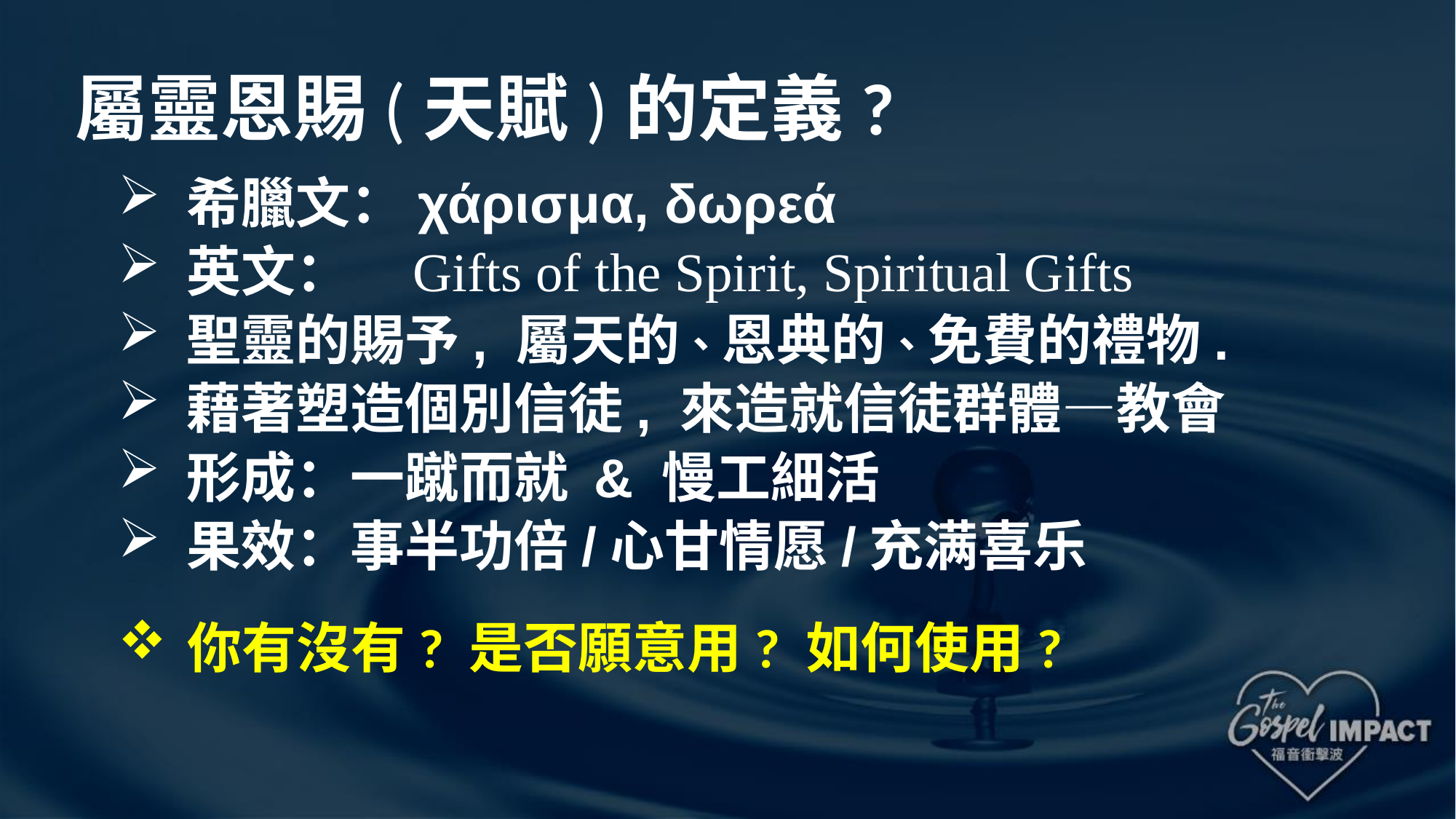

屬靈恩賜(天賦)的定義?
希臘文：χάρισμα, δωρεά
英文：    Gifts of the Spirit, Spiritual Gifts
聖靈的賜予, 屬天的、恩典的、免費的禮物.
藉著塑造個別信徒, 來造就信徒群體—教會
形成：一蹴而就 & 慢工細活
果效：事半功倍/心甘情愿/充满喜乐
你有沒有? 是否願意用? 如何使用?